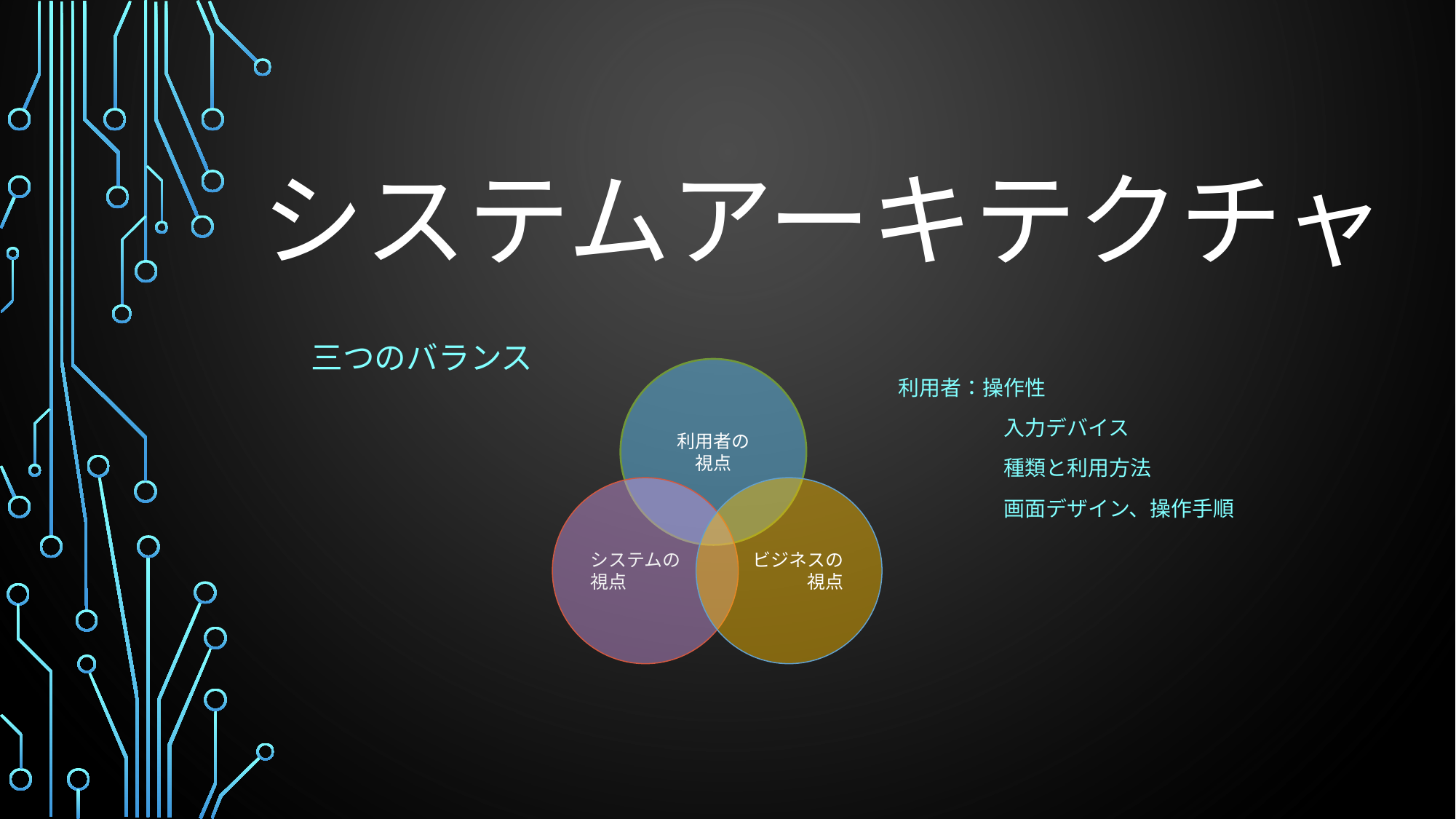

# システムアーキテクチャ
三つのバランス
利用者の
視点
利用者：操作性
　　　　　入力デバイス
　　　　　種類と利用方法
　　　　　画面デザイン、操作手順
システムの
視点
ビジネスの
視点